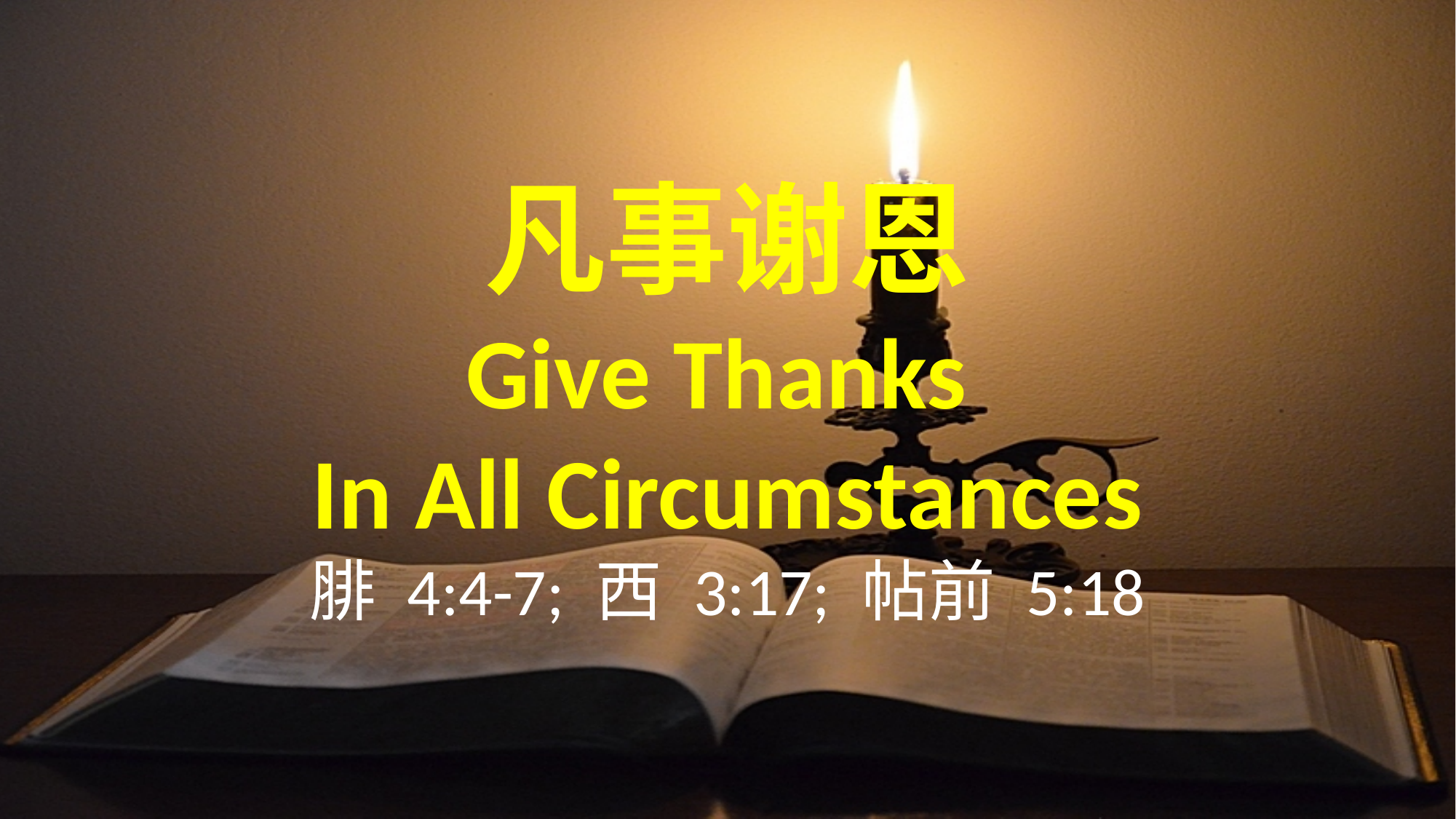

# 凡事谢恩 Give Thanks In All Circumstances 腓 4:4-7; 西 3:17; 帖前 5:18